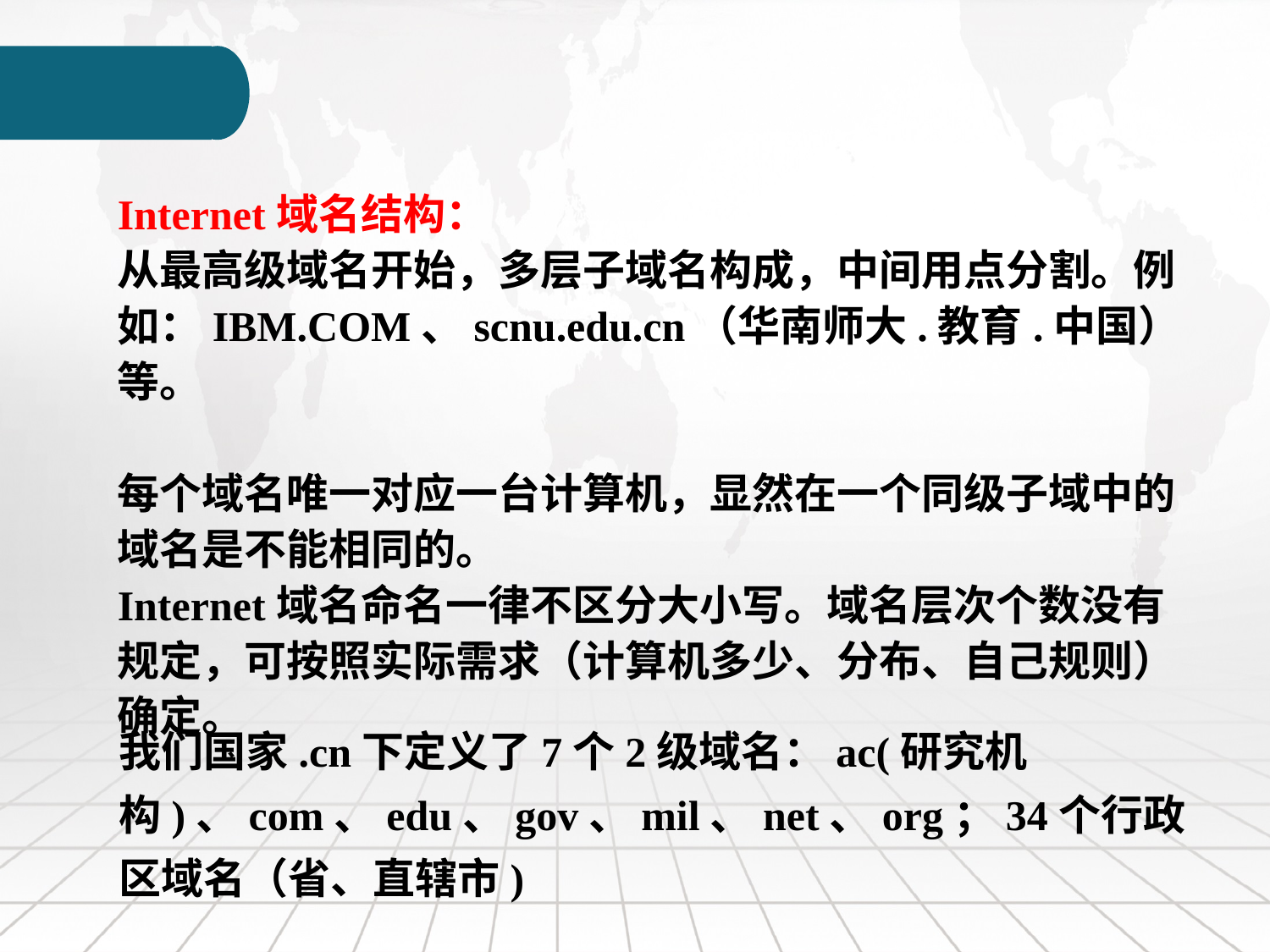

Internet域名结构：
从最高级域名开始，多层子域名构成，中间用点分割。例如：IBM.COM、scnu.edu.cn（华南师大.教育.中国）等。

每个域名唯一对应一台计算机，显然在一个同级子域中的域名是不能相同的。
Internet域名命名一律不区分大小写。域名层次个数没有规定，可按照实际需求（计算机多少、分布、自己规则）确定。
我们国家.cn下定义了7个2级域名：ac(研究机构)、com、edu、gov、mil、net、org；34个行政区域名（省、直辖市)